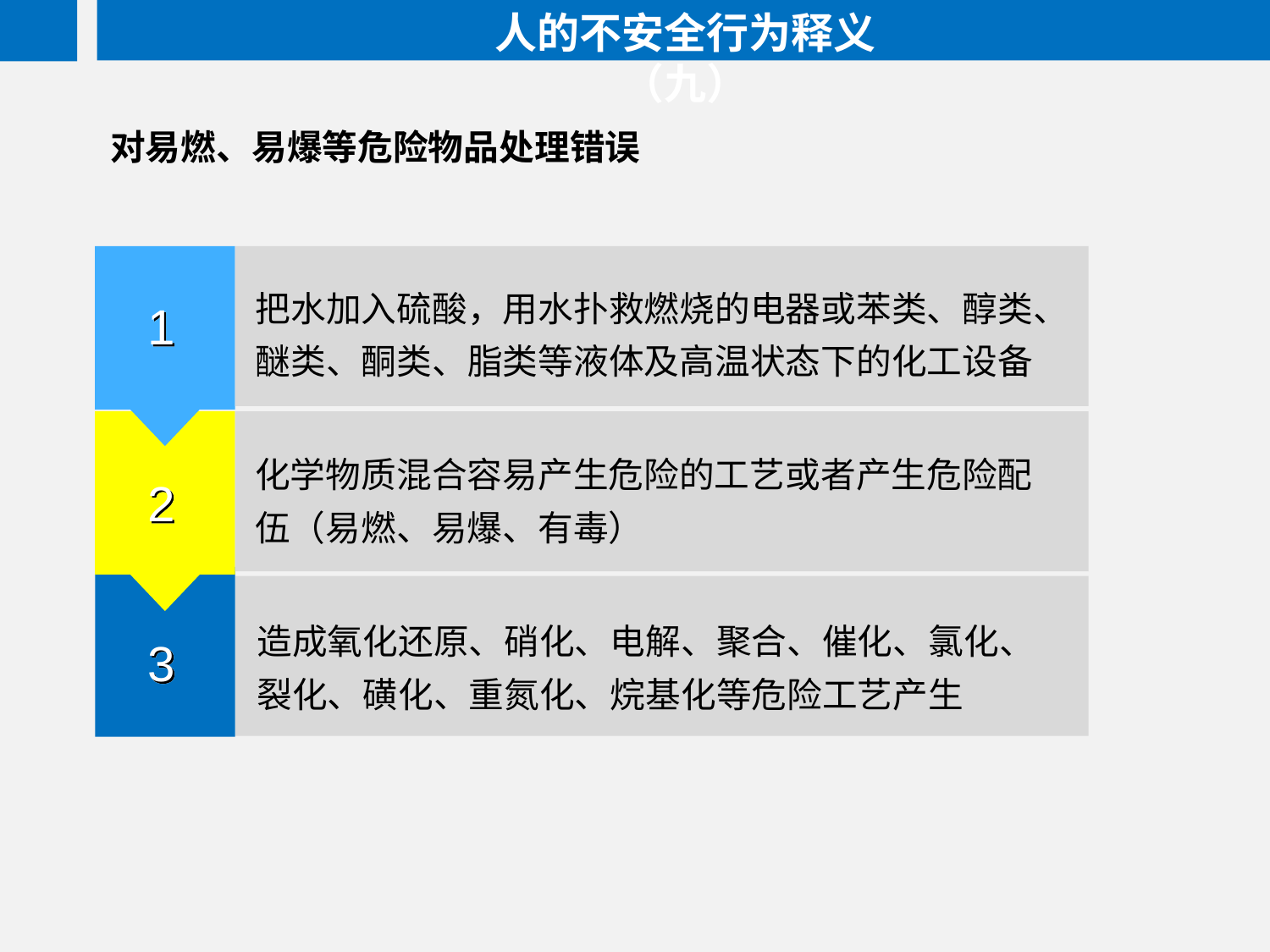

人的不安全行为释义（九）
对易燃、易爆等危险物品处理错误

把水加入硫酸，用水扑救燃烧的电器或苯类、醇类、醚类、酮类、脂类等液体及高温状态下的化工设备
1

化学物质混合容易产生危险的工艺或者产生危险配伍（易燃、易爆、有毒）
2

造成氧化还原、硝化、电解、聚合、催化、氯化、裂化、磺化、重氮化、烷基化等危险工艺产生
3